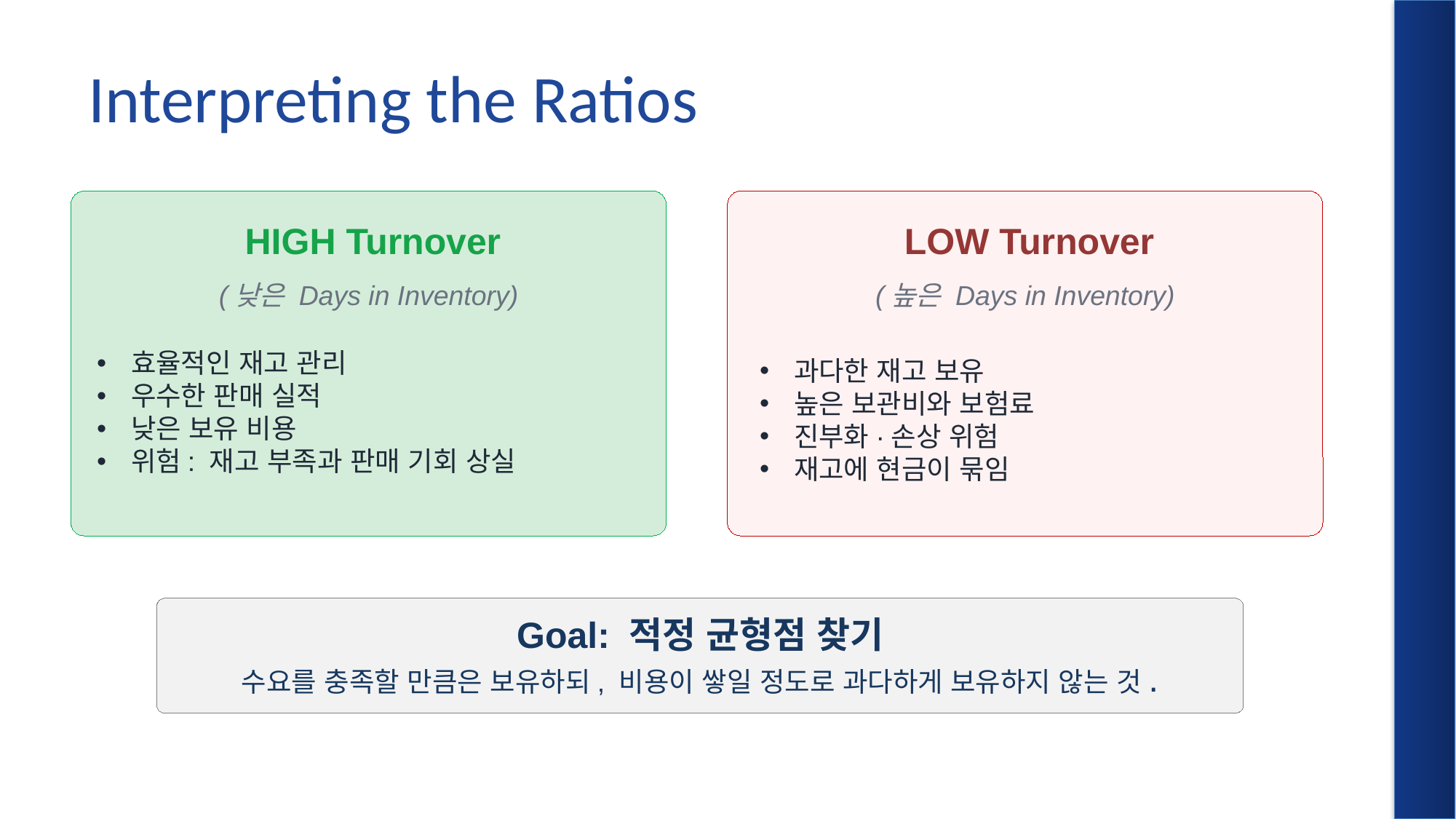

# Interpreting the Ratios

 HIGH Turnover
(낮은 Days in Inventory)
 LOW Turnover
(높은 Days in Inventory)
효율적인 재고 관리
우수한 판매 실적
낮은 보유 비용
위험: 재고 부족과 판매 기회 상실
과다한 재고 보유
높은 보관비와 보험료
진부화·손상 위험
재고에 현금이 묶임

Goal: 적정 균형점 찾기
수요를 충족할 만큼은 보유하되, 비용이 쌓일 정도로 과다하게 보유하지 않는 것.